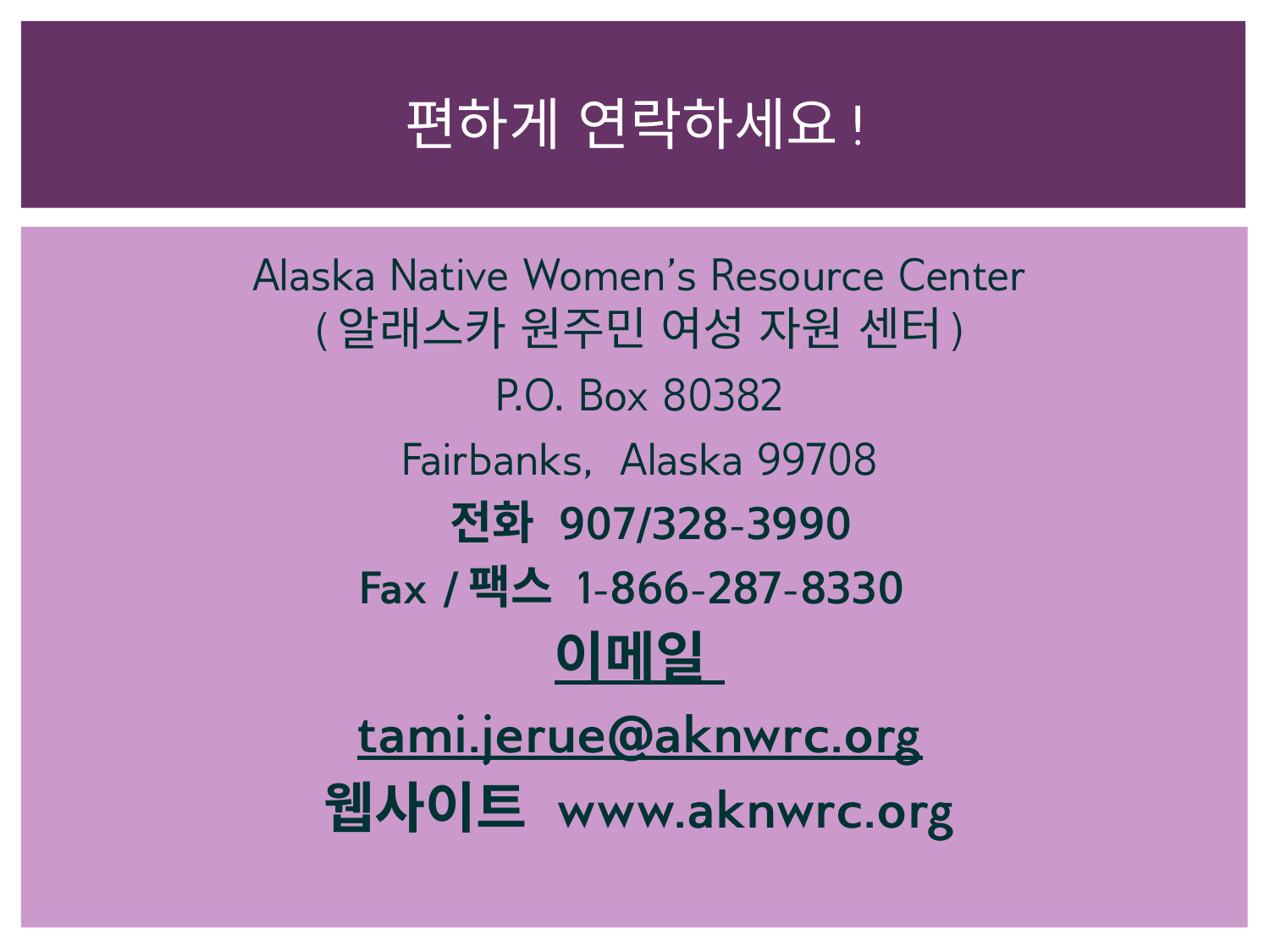

# 편하게 연락하세요!
Alaska Native Women’s Resource Center
(알래스카 원주민 여성 자원 센터)
P.O. Box 80382
Fairbanks,  Alaska 99708
 전화 907/328-3990
Fax /팩스 1-866-287-8330
이메일
tami.jerue@aknwrc.org
웹사이트 www.aknwrc.org